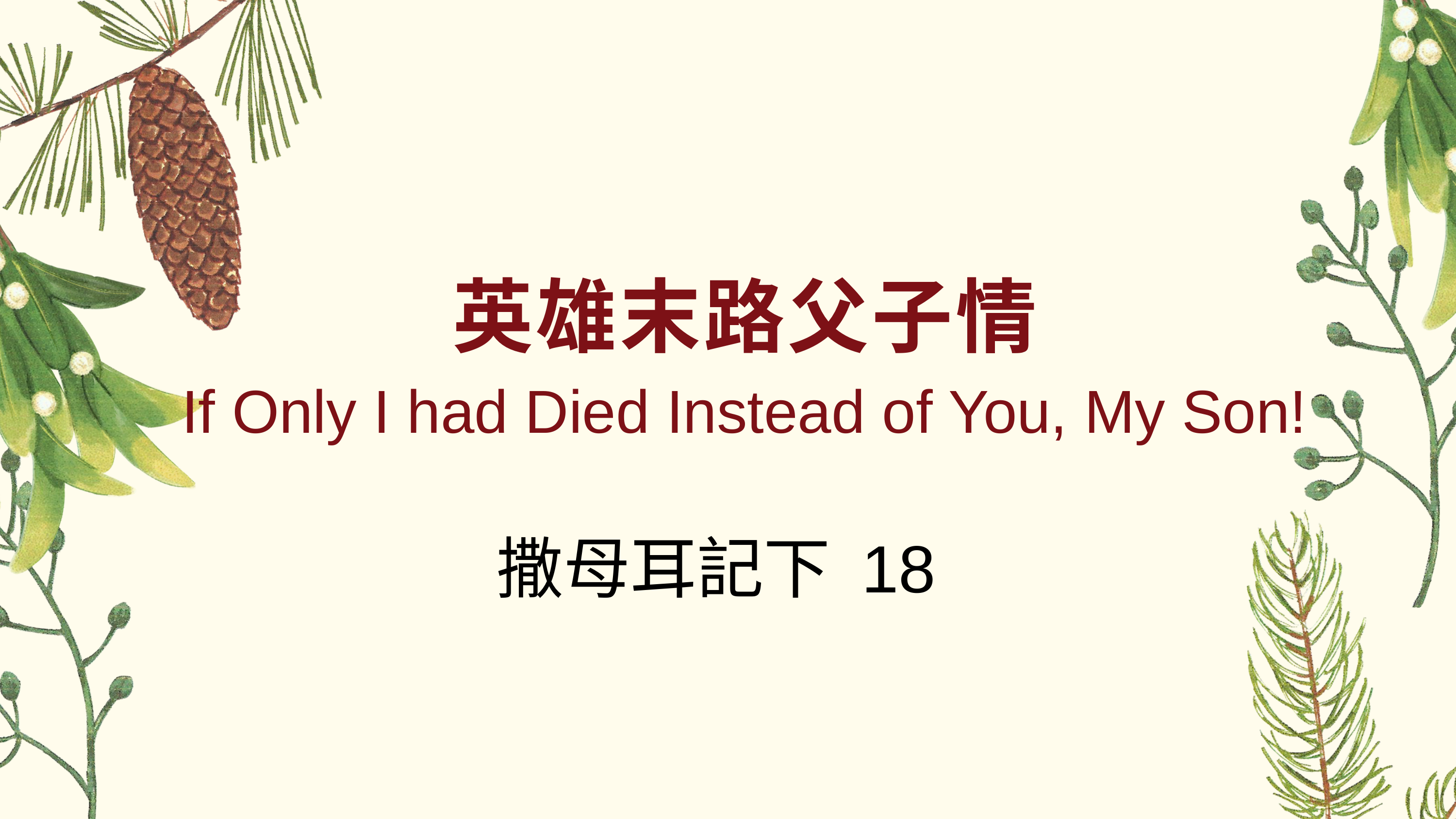

英雄末路父子情
If Only I had Died Instead of You, My Son!

撒母耳記下 18